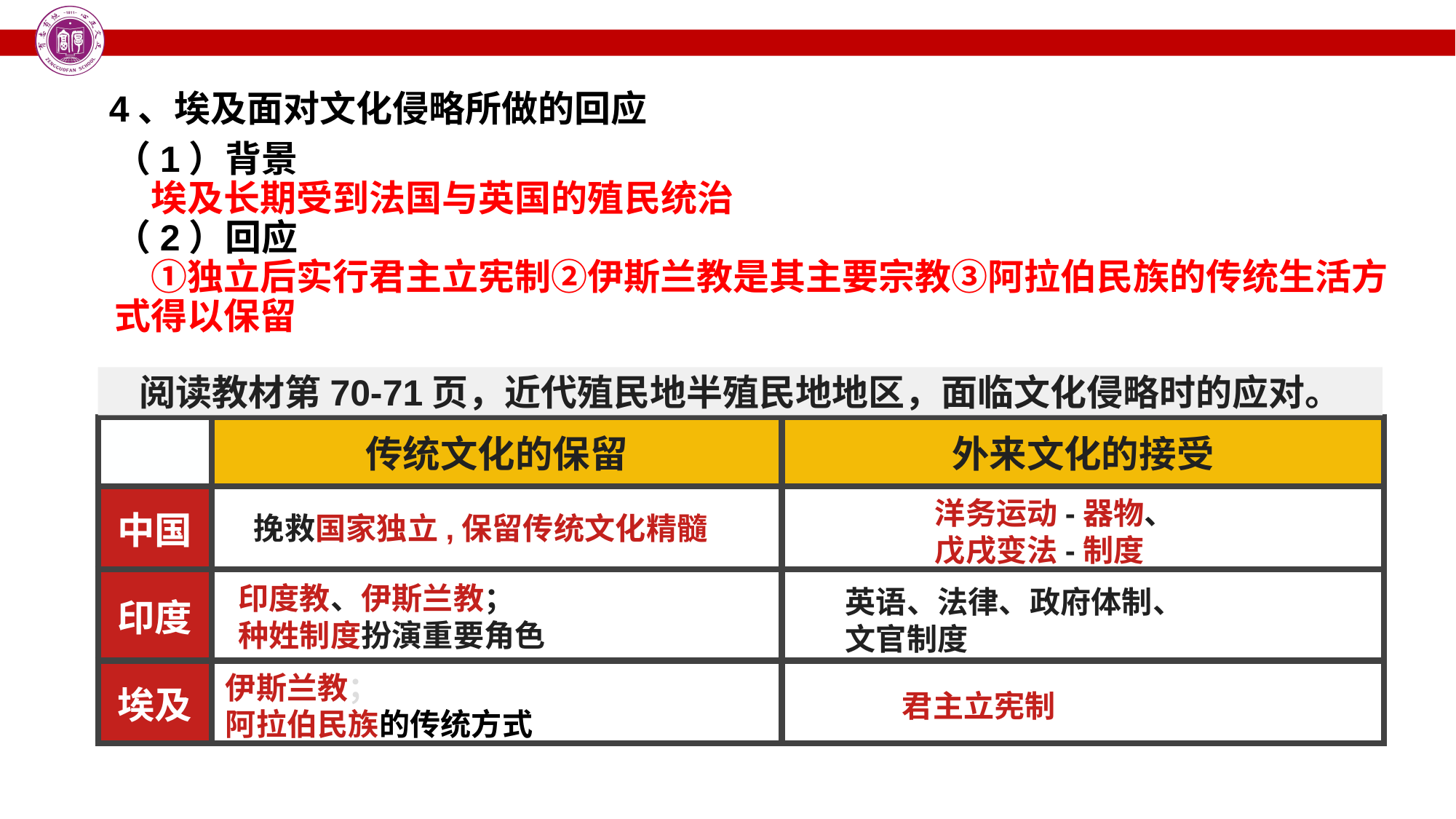

4、埃及面对文化侵略所做的回应
（1）背景
　埃及长期受到法国与英国的殖民统治
（2）回应
　①独立后实行君主立宪制②伊斯兰教是其主要宗教③阿拉伯民族的传统生活方式得以保留
阅读教材第70-71页，近代殖民地半殖民地地区，面临文化侵略时的应对。
|  | 传统文化的保留 | 外来文化的接受 |
| --- | --- | --- |
| 中国 |  |  |
| 印度 |  |  |
| 埃及 |  |  |
洋务运动-器物、
戊戌变法-制度
挽救国家独立,保留传统文化精髓
印度教、伊斯兰教；
种姓制度扮演重要角色
英语、法律、政府体制、
文官制度
伊斯兰教；
阿拉伯民族的传统方式
君主立宪制